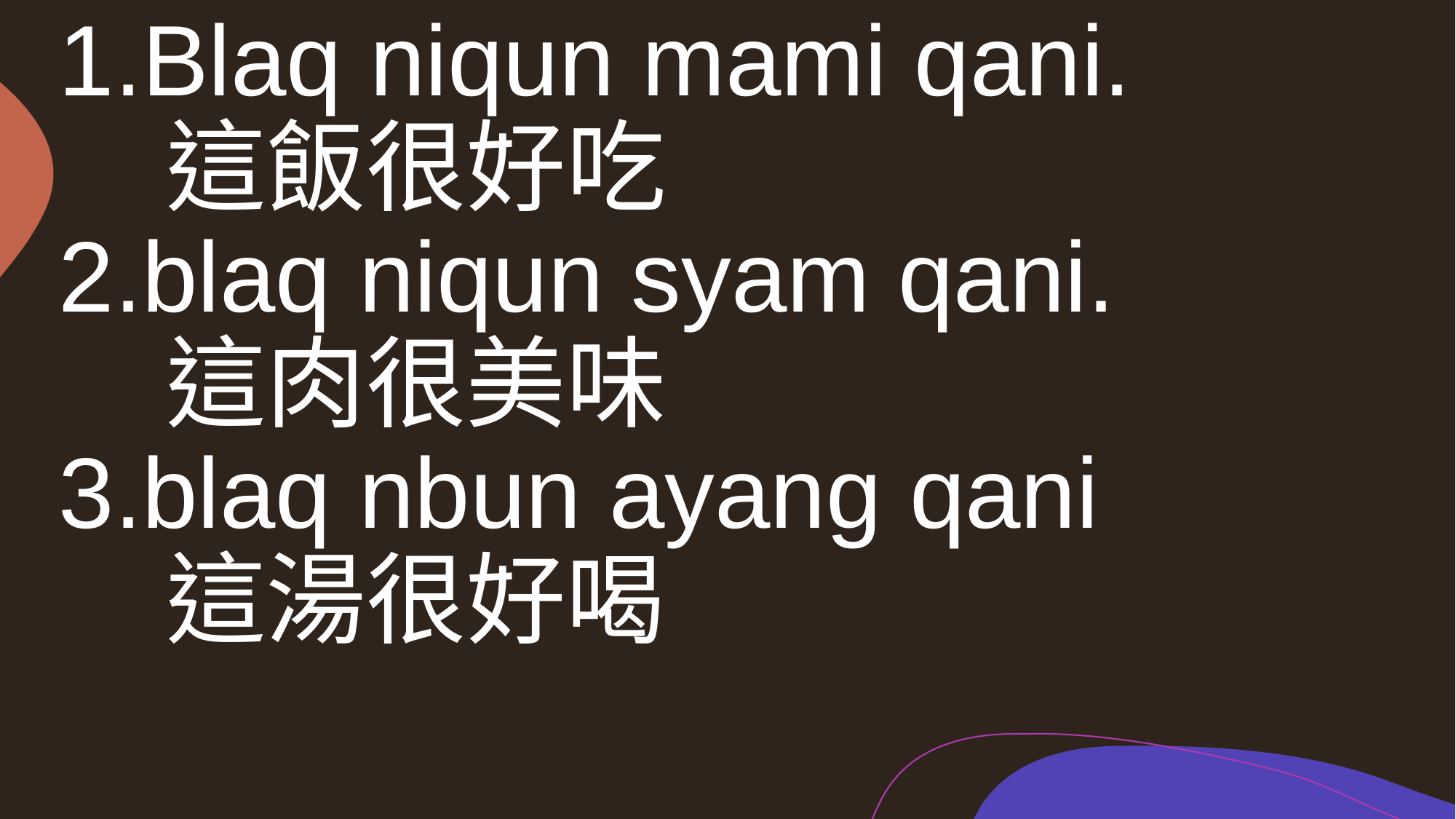

# 1.Blaq niqun mami qani. 這飯很好吃 2.blaq niqun syam qani. 這肉很美味 3.blaq nbun ayang qani 這湯很好喝